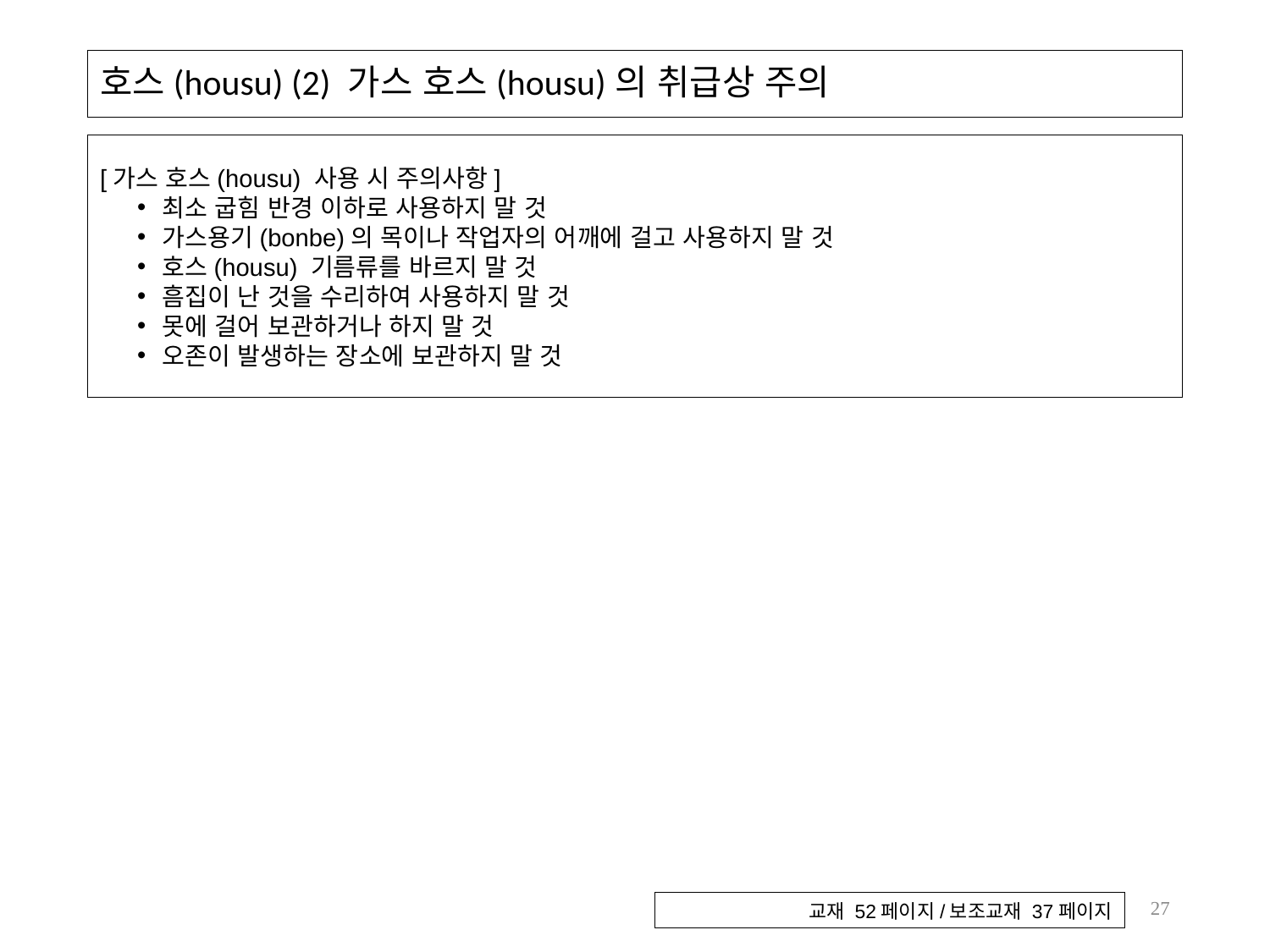

# 호스(housu) (2) 가스 호스(housu)의 취급상 주의
[가스 호스(housu) 사용 시 주의사항]
최소 굽힘 반경 이하로 사용하지 말 것
가스용기(bonbe)의 목이나 작업자의 어깨에 걸고 사용하지 말 것
호스(housu) 기름류를 바르지 말 것
흠집이 난 것을 수리하여 사용하지 말 것
못에 걸어 보관하거나 하지 말 것
오존이 발생하는 장소에 보관하지 말 것
27
교재 52페이지/보조교재 37페이지